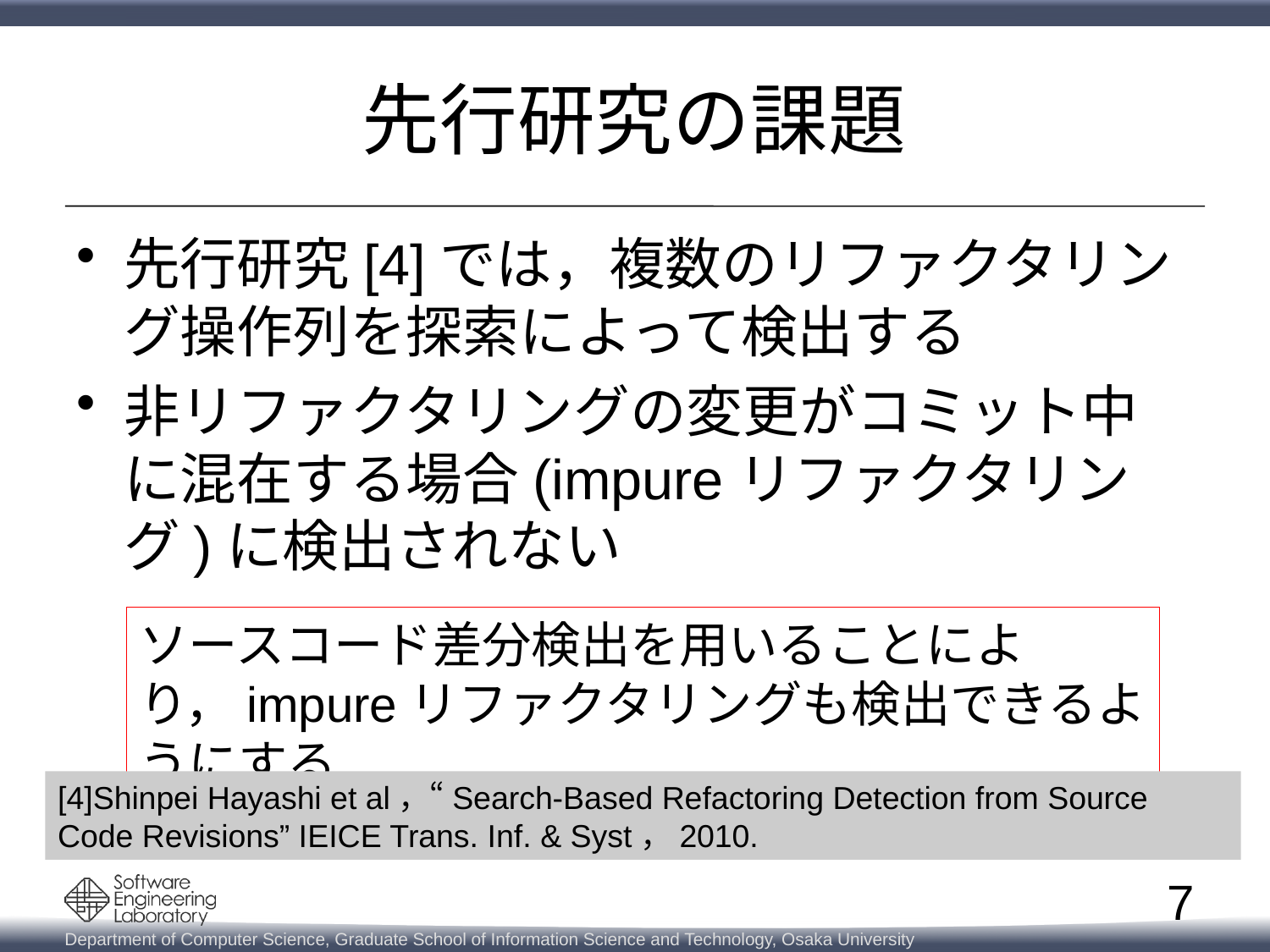

# 先行研究の課題
先行研究[4]では，複数のリファクタリング操作列を探索によって検出する
非リファクタリングの変更がコミット中に混在する場合(impureリファクタリング)に検出されない
ソースコード差分検出を用いることにより，impureリファクタリングも検出できるようにする
[4]Shinpei Hayashi et al，“Search-Based Refactoring Detection from Source Code Revisions” IEICE Trans. Inf. & Syst，2010.
7